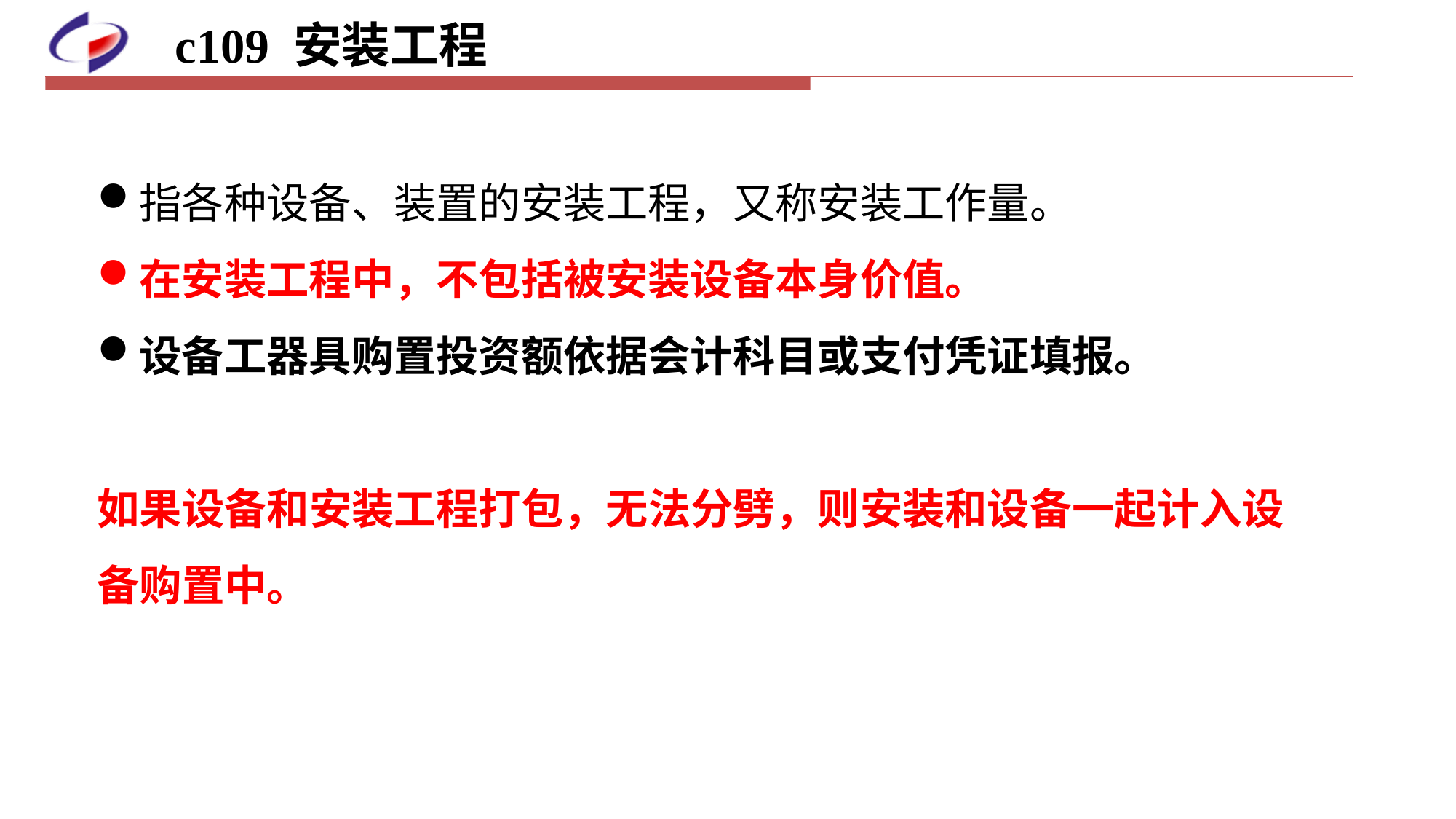

# c109 安装工程
指各种设备、装置的安装工程，又称安装工作量。
在安装工程中，不包括被安装设备本身价值。
设备工器具购置投资额依据会计科目或支付凭证填报。

如果设备和安装工程打包，无法分劈，则安装和设备一起计入设备购置中。